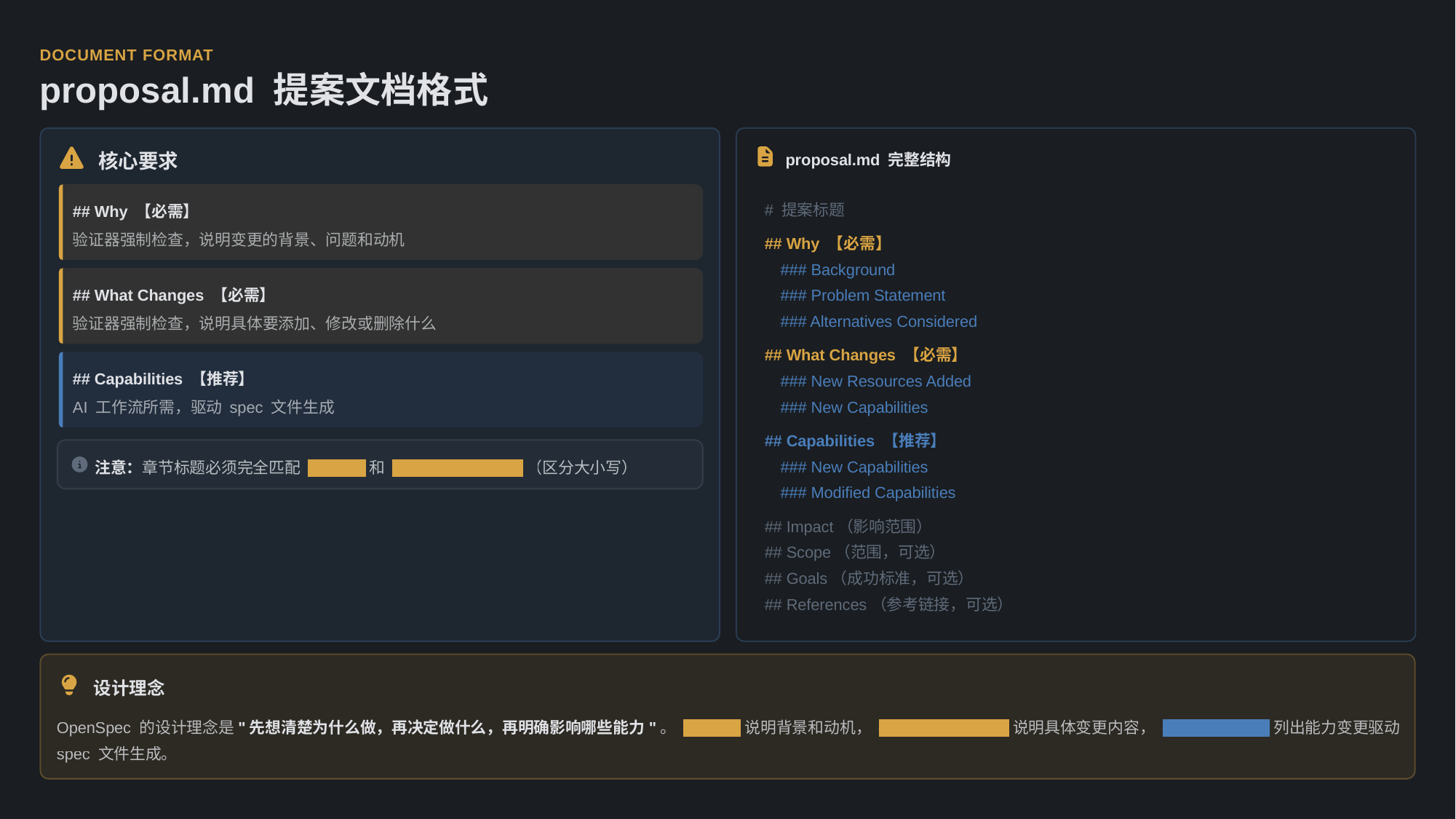

DOCUMENT FORMAT
proposal.md 提案文档格式

核心要求
proposal.md 完整结构

# 提案标题
## Why 【必需】
验证器强制检查，说明变更的背景、问题和动机
## Why 【必需】
### Background

### Problem Statement
## What Changes 【必需】
### Alternatives Considered
验证器强制检查，说明具体要添加、修改或删除什么
## What Changes 【必需】

## Capabilities 【推荐】
### New Resources Added
### New Capabilities
AI 工作流所需，驱动 spec 文件生成
## Capabilities 【推荐】

### New Capabilities
注意：章节标题必须完全匹配 ## Why 和 ## What Changes （区分大小写）

### Modified Capabilities
## Impact（影响范围）
## Scope（范围，可选）
## Goals（成功标准，可选）
## References（参考链接，可选）

设计理念

OpenSpec 的设计理念是"先想清楚为什么做，再决定做什么，再明确影响哪些能力"。 ## Why 说明背景和动机， ## What Changes 说明具体变更内容， ## Capabilities 列出能力变更驱动 spec 文件生成。